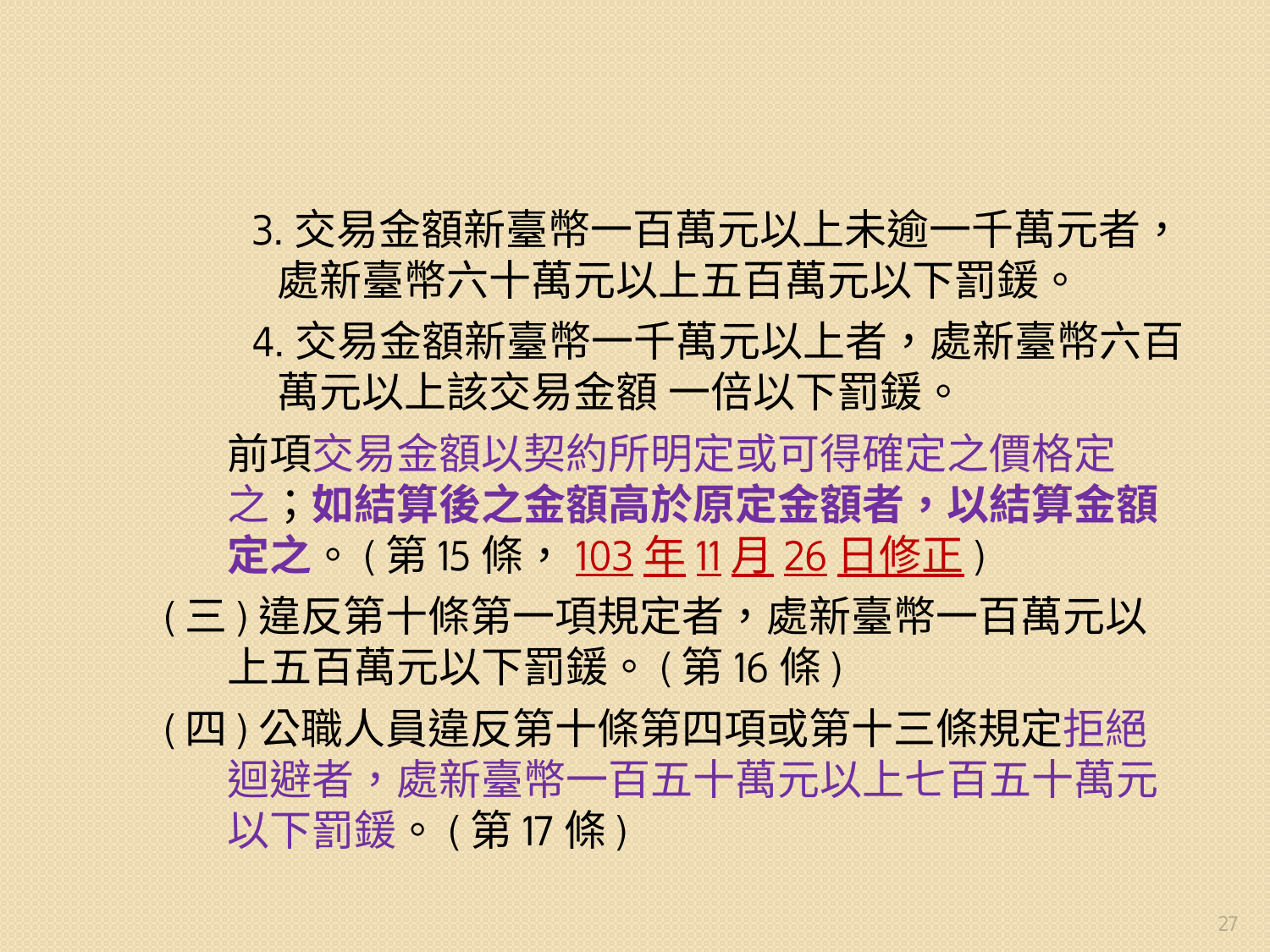

#
  3.交易金額新臺幣一百萬元以上未逾一千萬元者，處新臺幣六十萬元以上五百萬元以下罰鍰。
  4.交易金額新臺幣一千萬元以上者，處新臺幣六百萬元以上該交易金額 一倍以下罰鍰。
前項交易金額以契約所明定或可得確定之價格定之；如結算後之金額高於原定金額者，以結算金額定之。(第15條，103年11月26日修正)
  (三)違反第十條第一項規定者，處新臺幣一百萬元以上五百萬元以下罰鍰。(第16條)
  (四)公職人員違反第十條第四項或第十三條規定拒絕迴避者，處新臺幣一百五十萬元以上七百五十萬元以下罰鍰。(第17條)

27